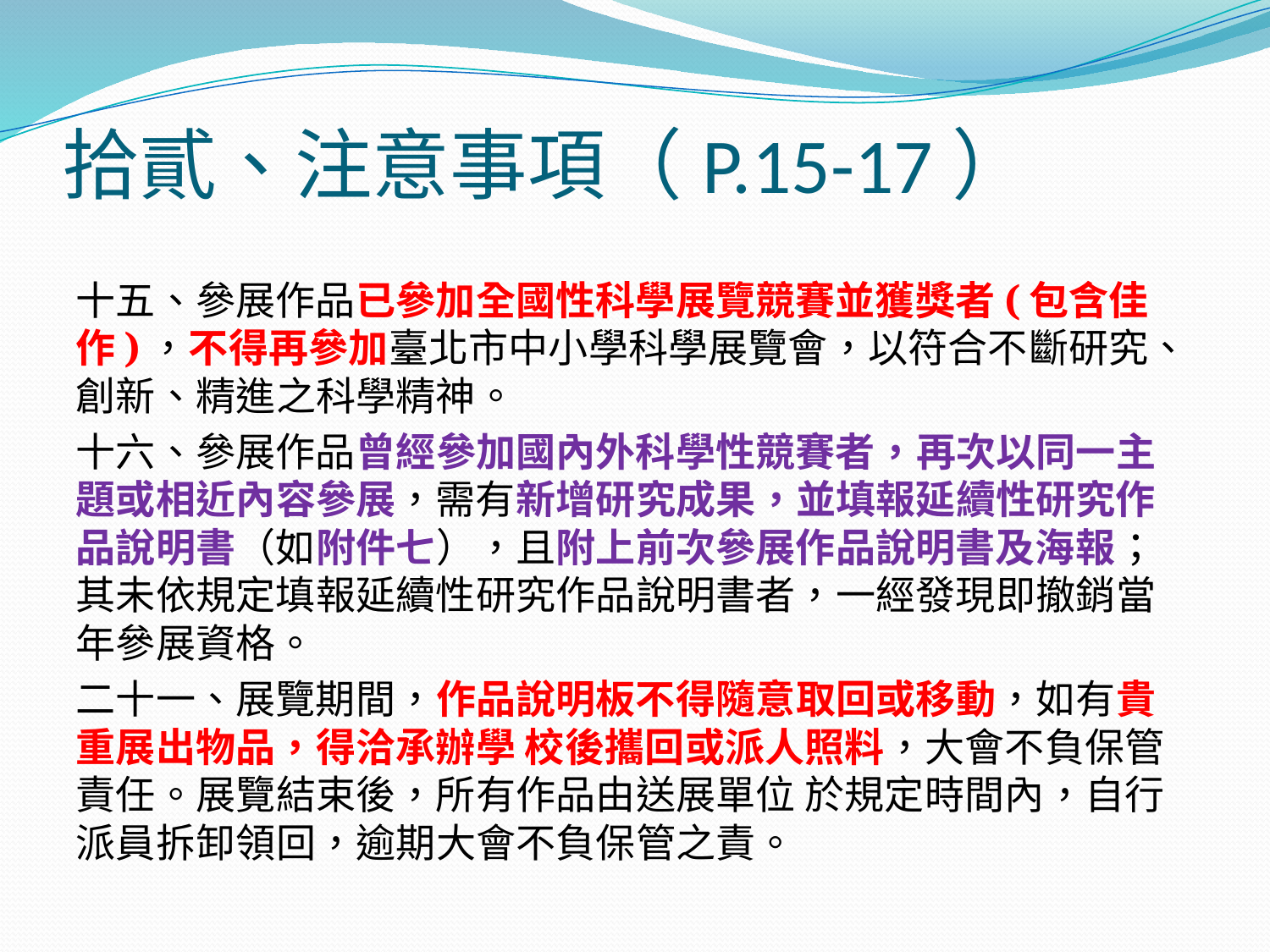

# 拾貳、注意事項（P.15-17）
十五、參展作品已參加全國性科學展覽競賽並獲獎者(包含佳作)，不得再參加臺北市中小學科學展覽會，以符合不斷研究、創新、精進之科學精神。
十六、參展作品曾經參加國內外科學性競賽者，再次以同一主題或相近內容參展，需有新增研究成果，並填報延續性研究作品說明書（如附件七），且附上前次參展作品說明書及海報；其未依規定填報延續性研究作品說明書者，一經發現即撤銷當年參展資格。
二十一、展覽期間，作品說明板不得隨意取回或移動，如有貴重展出物品，得洽承辦學 校後攜回或派人照料，大會不負保管責任。展覽結束後，所有作品由送展單位 於規定時間內，自行派員拆卸領回，逾期大會不負保管之責。